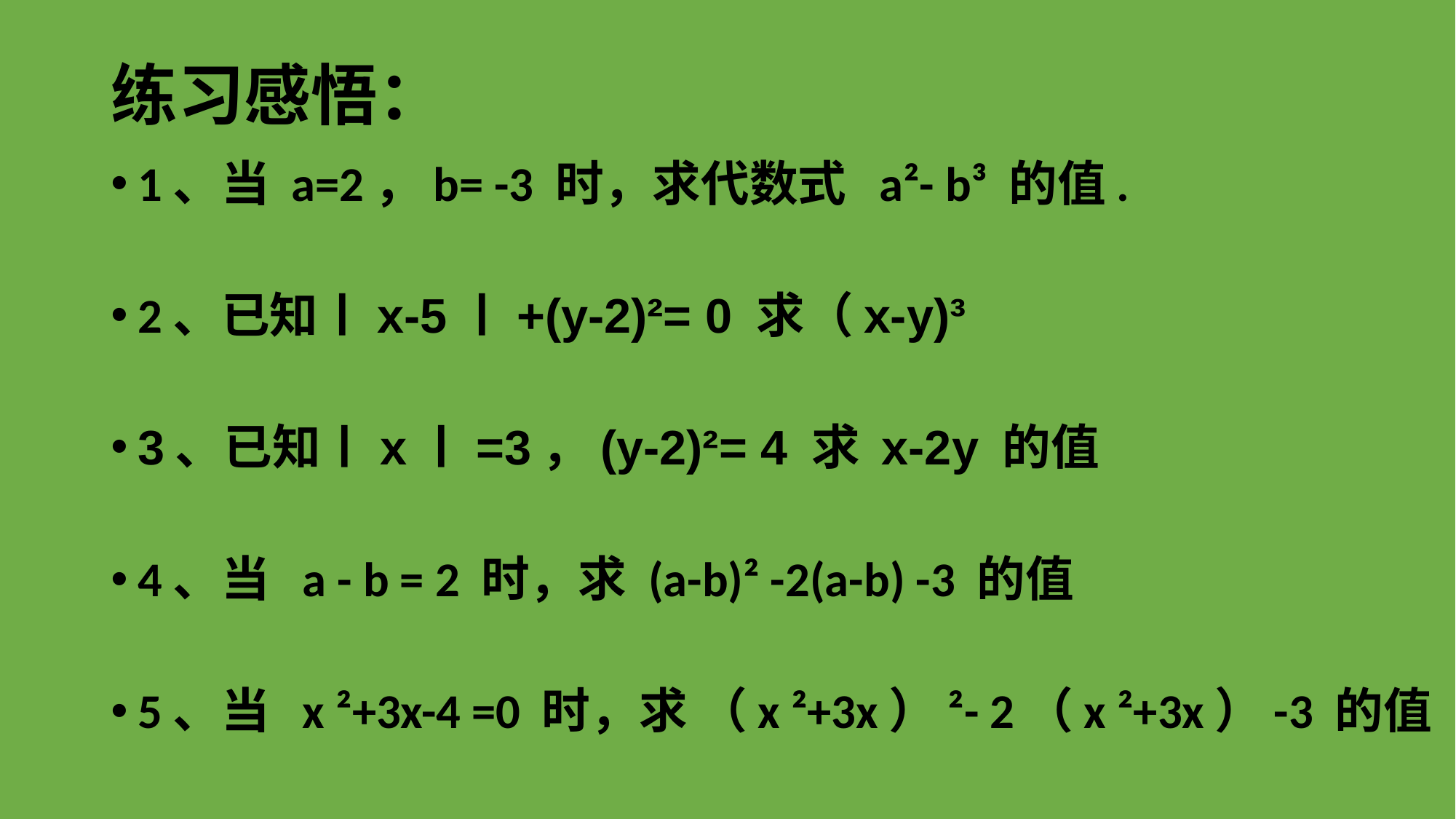

# 练习感悟：
1、当 a=2，b= -3 时，求代数式  a²- b³ 的值.

2、已知〡x-5〡+(y-2)²= 0 求（x-y)³

3、已知〡x〡=3，(y-2)²= 4 求 x-2y 的值

4、当  a - b = 2 时，求 (a-b)² -2(a-b) -3 的值

5、当  x ²+3x-4 =0 时，求 （x ²+3x）²- 2（x ²+3x）-3 的值